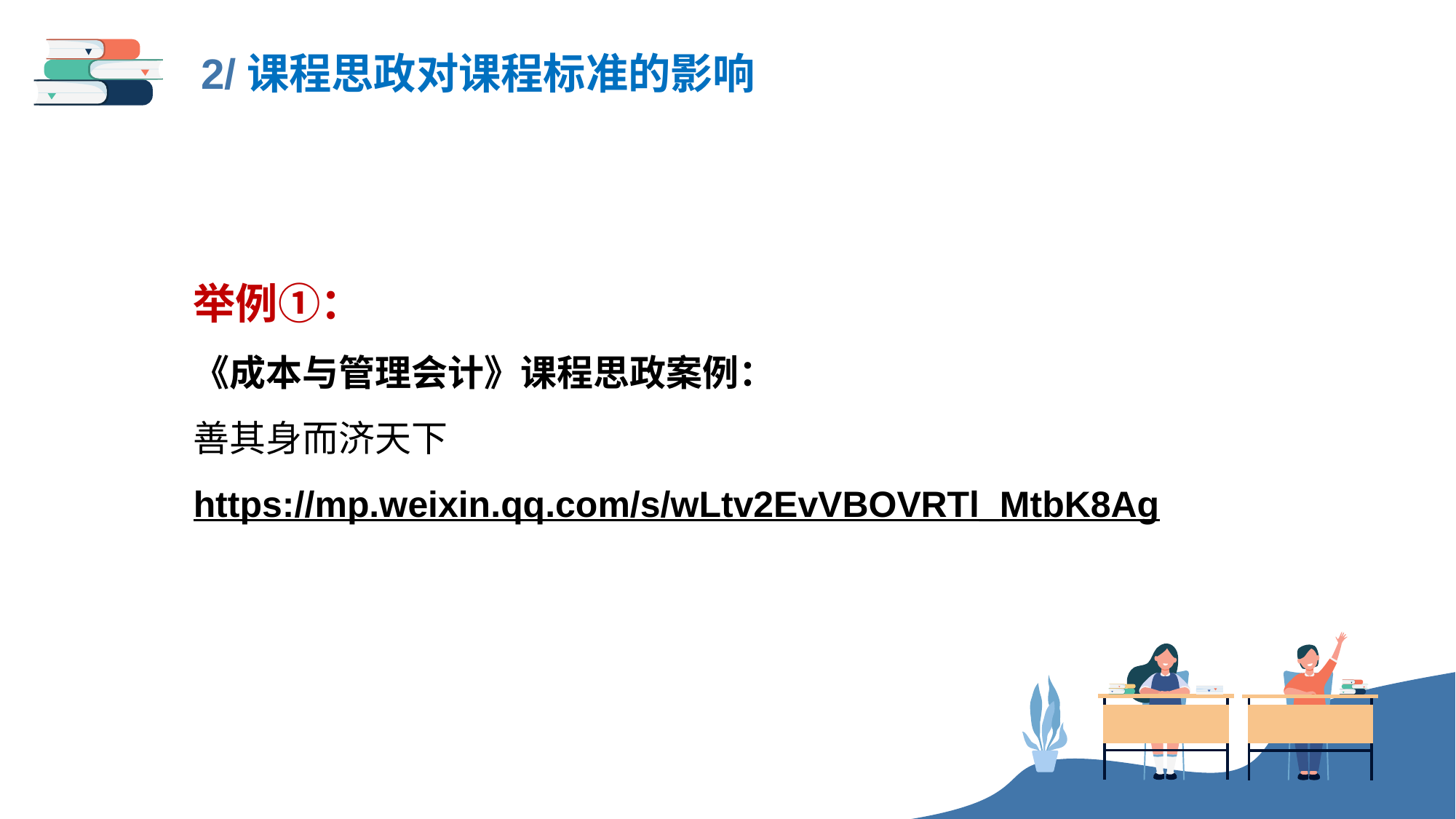

2/课程思政对课程标准的影响
举例①：
《成本与管理会计》课程思政案例：
善其身而济天下
https://mp.weixin.qq.com/s/wLtv2EvVBOVRTl_MtbK8Ag